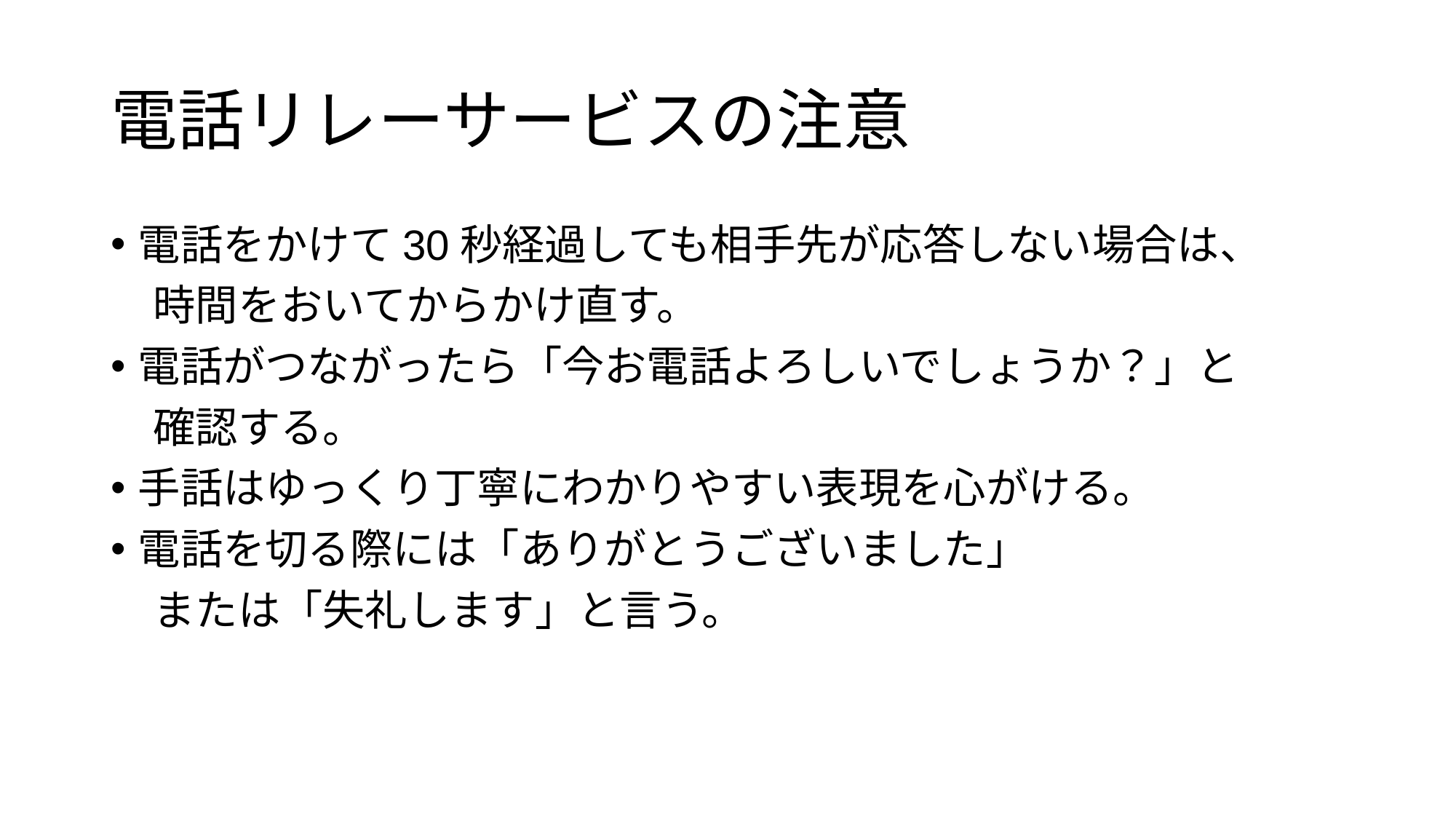

# 電話リレーサービスの注意
電話をかけて30秒経過しても相手先が応答しない場合は、
　時間をおいてからかけ直す。
電話がつながったら「今お電話よろしいでしょうか？」と
　確認する。
手話はゆっくり丁寧にわかりやすい表現を心がける。
電話を切る際には「ありがとうございました」
　または「失礼します」と言う。